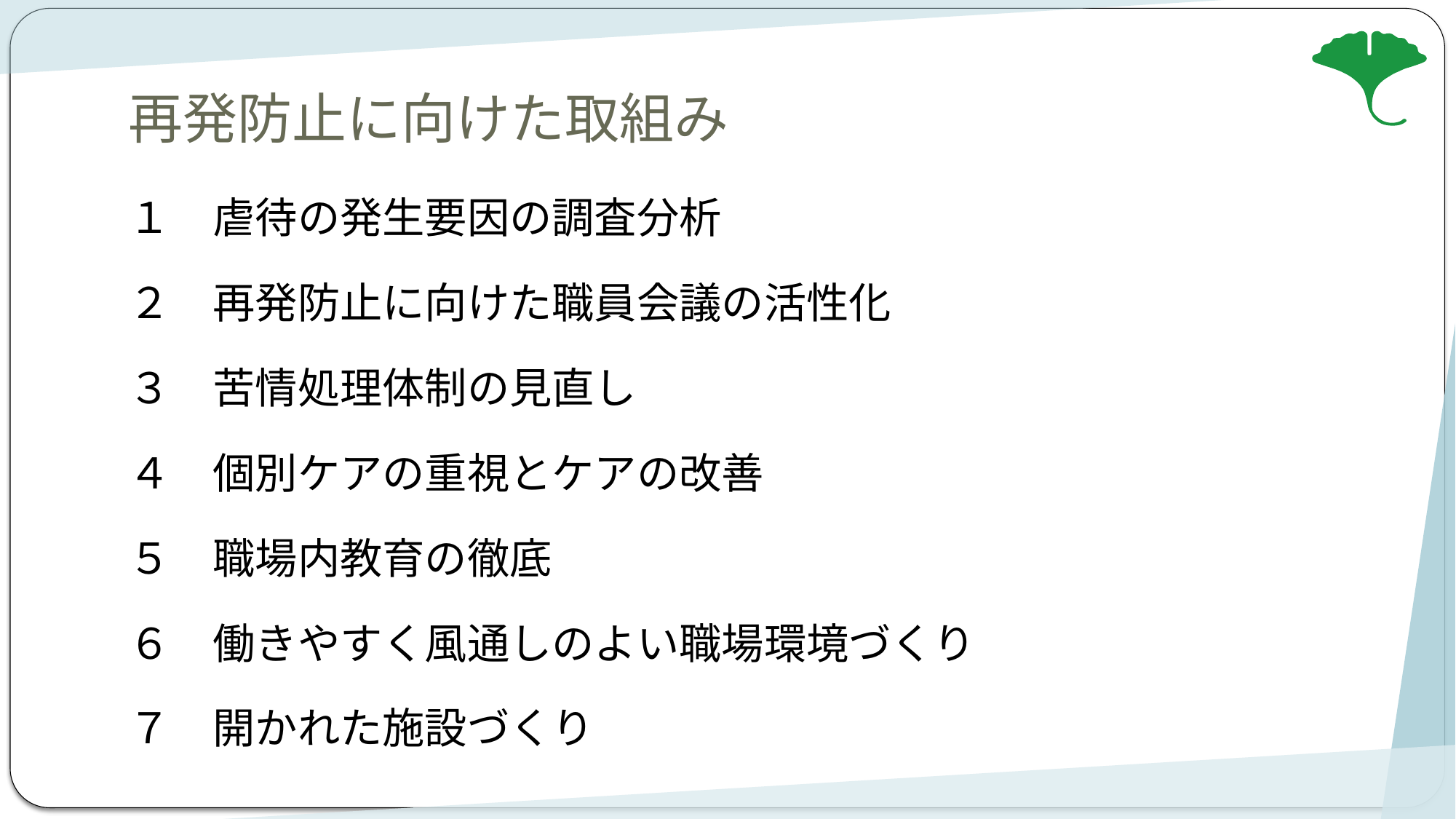

# 再発防止に向けた取組み
１　虐待の発生要因の調査分析
２　再発防止に向けた職員会議の活性化
３　苦情処理体制の見直し
４　個別ケアの重視とケアの改善
５　職場内教育の徹底
６　働きやすく風通しのよい職場環境づくり
７　開かれた施設づくり